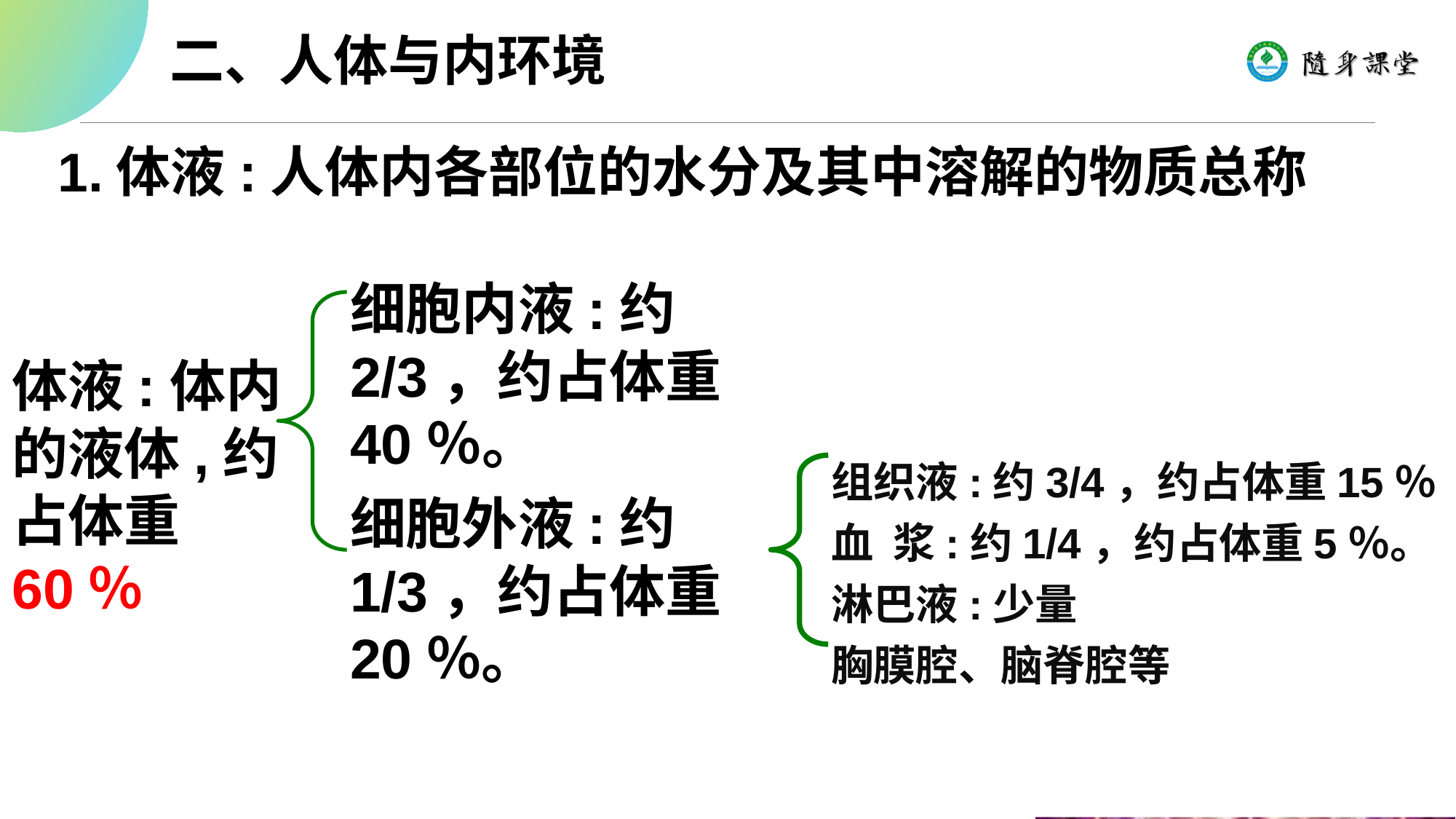

二、人体与内环境
1.体液:人体内各部位的水分及其中溶解的物质总称
细胞内液:约2/3，约占体重40％。

体液:体内的液体,约占体重60％
组织液:约3/4，约占体重15％
血  浆:约1/4，约占体重5％。
淋巴液:少量
胸膜腔、脑脊腔等

细胞外液:约1/3，约占体重20％。